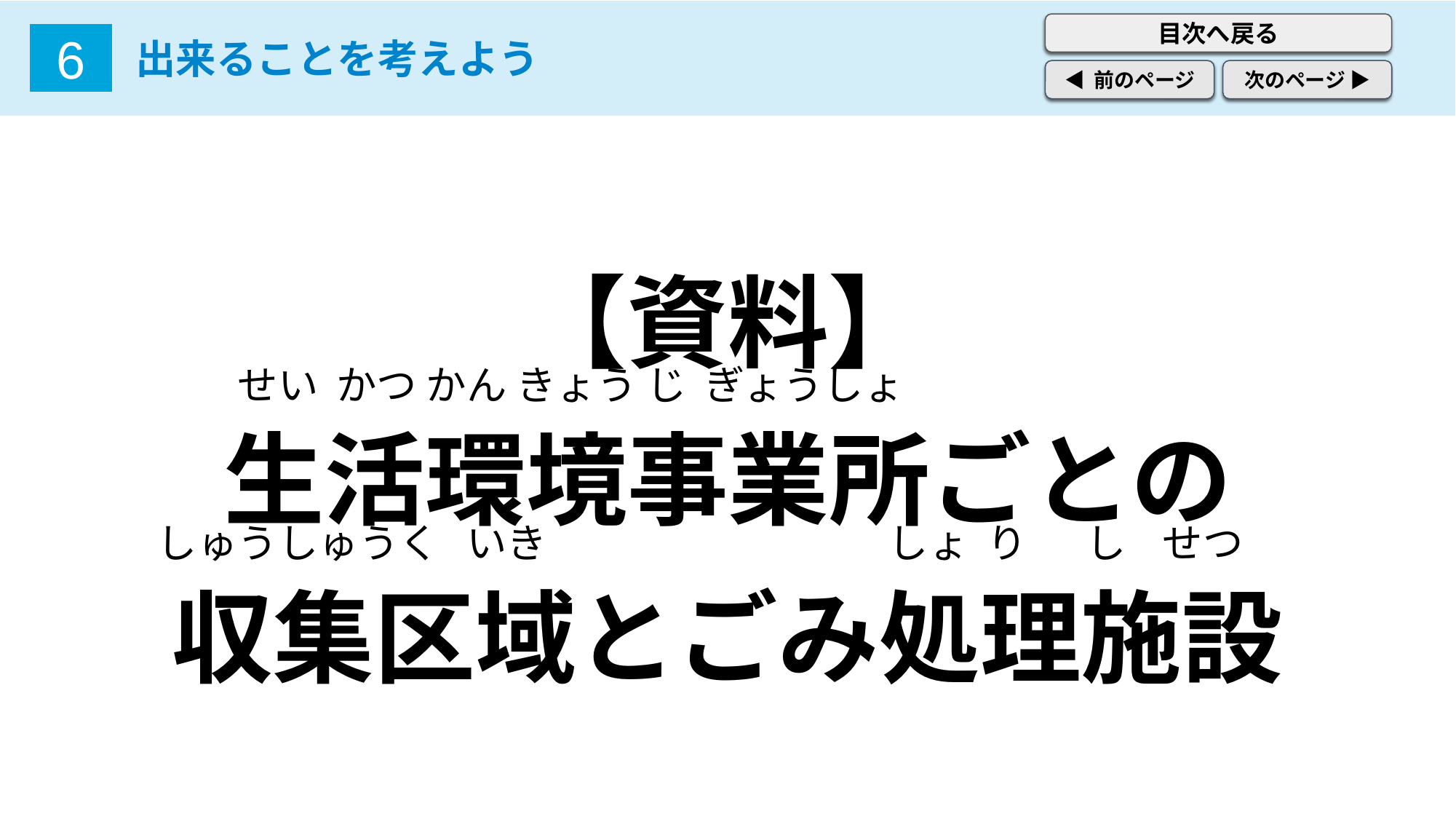

出来ることを考えよう
6
【資料】
生活環境事業所ごとの
収集区域とごみ処理施設
　　　　せい  かつ かん きょう じ  ぎょうしょ

　　しゅうしゅうく   いき　　　　　　　　  しょ  り　  し    せつ